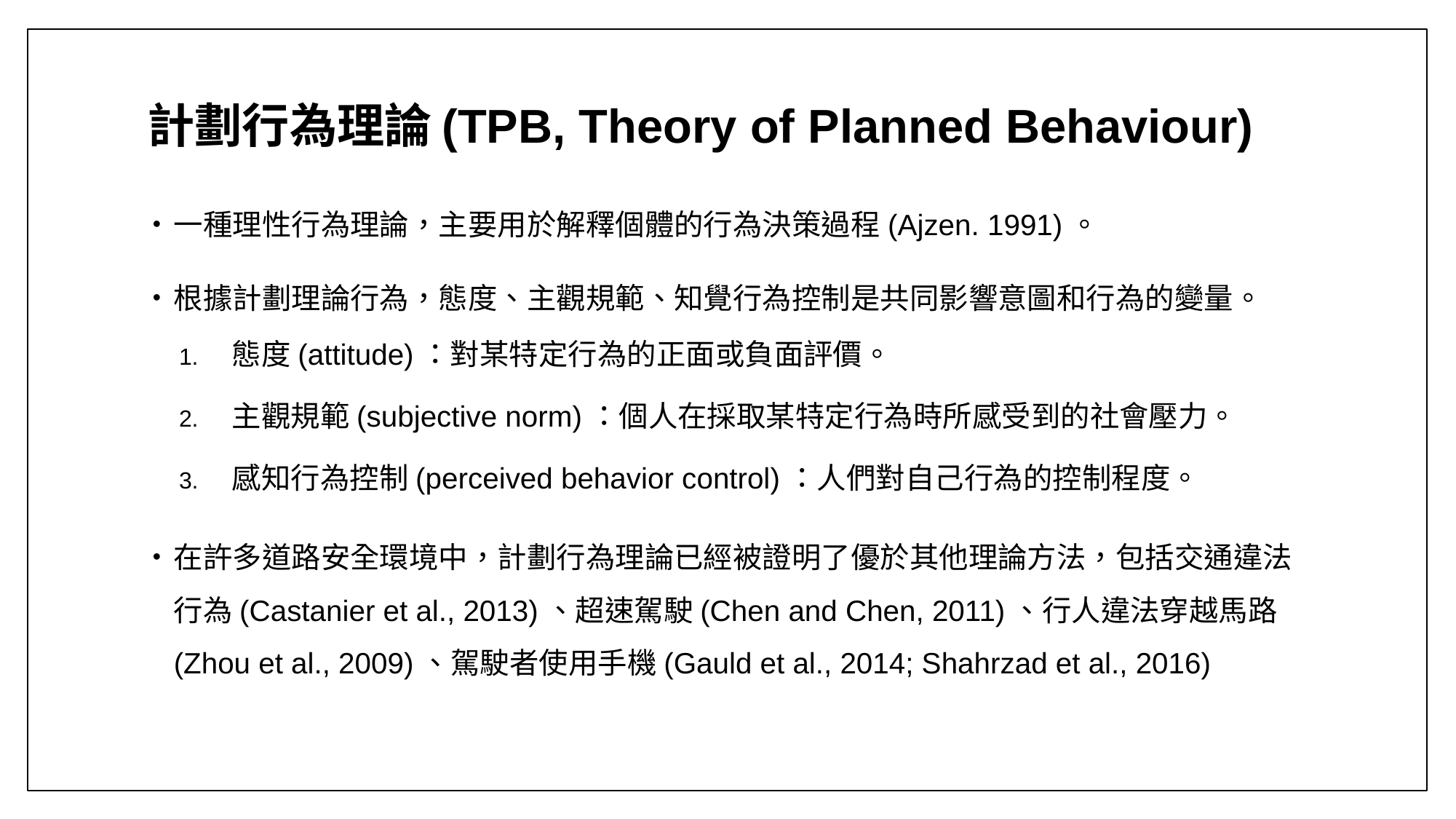

# 計劃行為理論(TPB, Theory of Planned Behaviour)
一種理性行為理論，主要用於解釋個體的行為決策過程(Ajzen. 1991)。
根據計劃理論行為，態度、主觀規範、知覺行為控制是共同影響意圖和行為的變量。
態度(attitude)：對某特定行為的正面或負面評價。
主觀規範(subjective norm)：個人在採取某特定行為時所感受到的社會壓力。
感知行為控制(perceived behavior control)：人們對自己行為的控制程度。
在許多道路安全環境中，計劃行為理論已經被證明了優於其他理論方法，包括交通違法行為(Castanier et al., 2013)、超速駕駛(Chen and Chen, 2011)、行人違法穿越馬路(Zhou et al., 2009)、駕駛者使用手機(Gauld et al., 2014; Shahrzad et al., 2016)